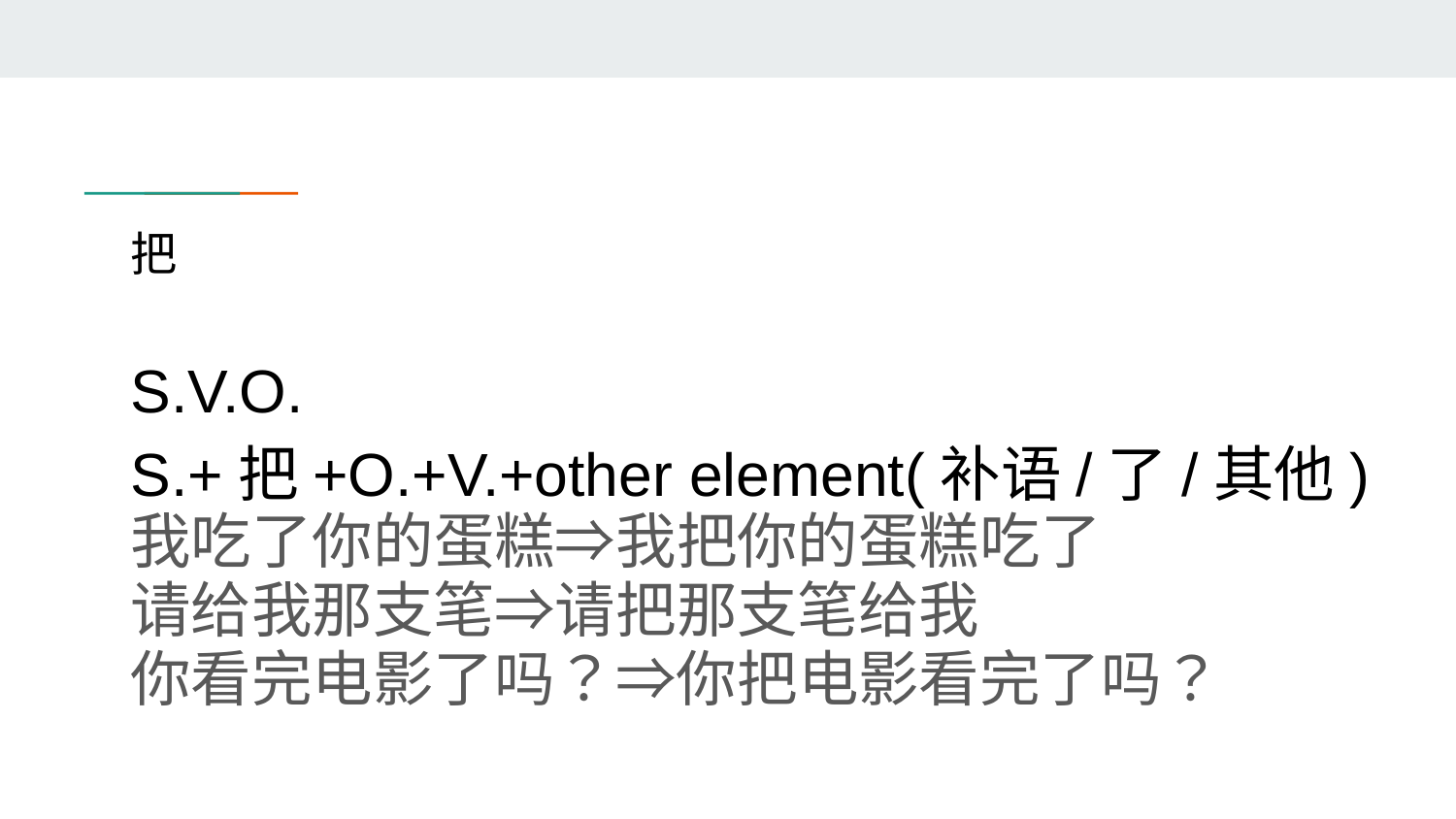

# 把
S.V.O.
S.+把+O.+V.+other element(补语/了/其他)
我吃了你的蛋糕⇒我把你的蛋糕吃了
请给我那支笔⇒请把那支笔给我
你看完电影了吗？⇒你把电影看完了吗？